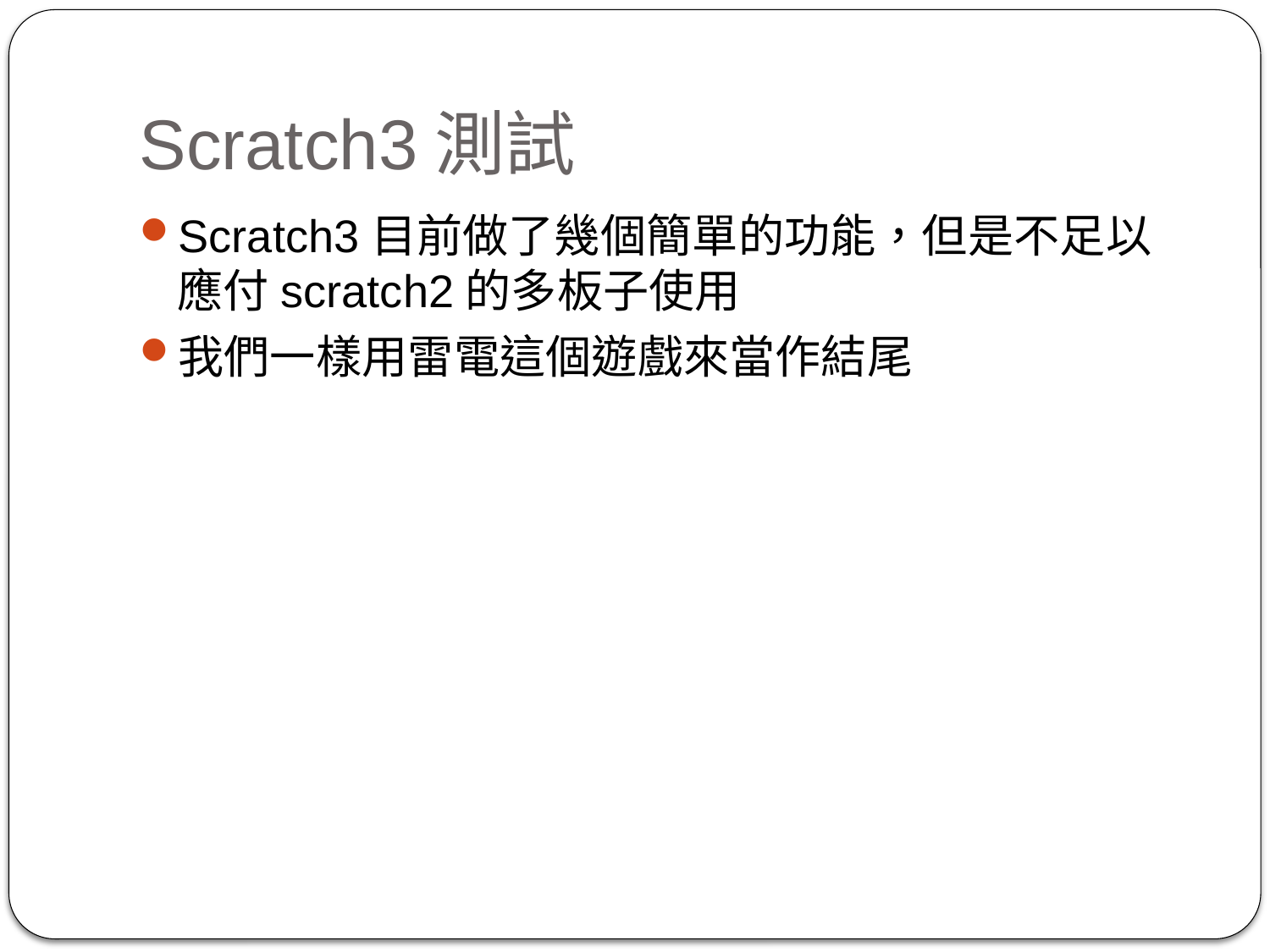

# Scratch3測試
Scratch3目前做了幾個簡單的功能，但是不足以應付scratch2的多板子使用
我們一樣用雷電這個遊戲來當作結尾